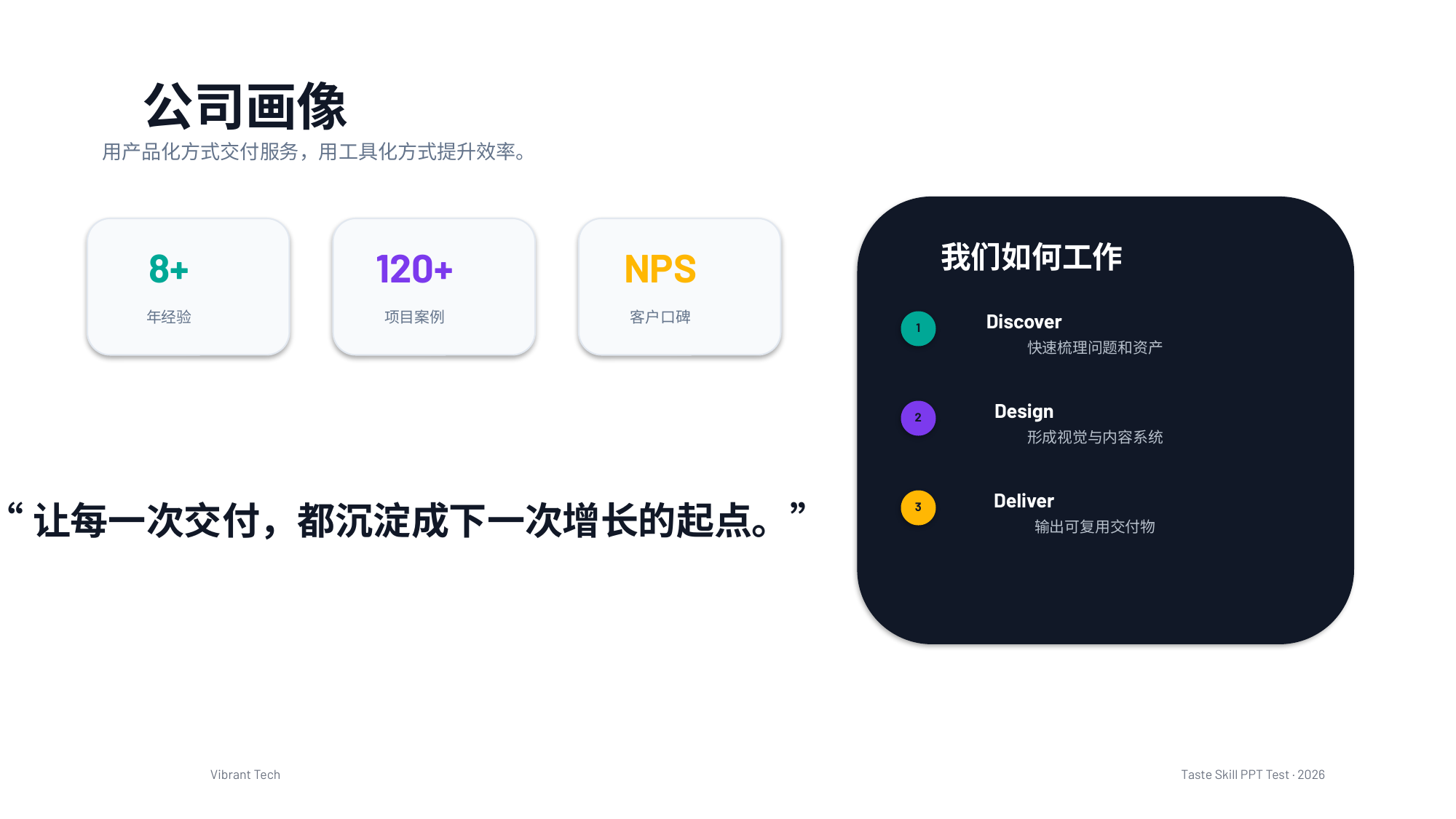

公司画像
用产品化方式交付服务，用工具化方式提升效率。

我们如何工作
8+
120+
NPS
年经验
项目案例
客户口碑
Discover

1
快速梳理问题和资产
Design

2
形成视觉与内容系统
Deliver

“让每一次交付，都沉淀成下一次增长的起点。”
3
输出可复用交付物
Vibrant Tech
Taste Skill PPT Test · 2026